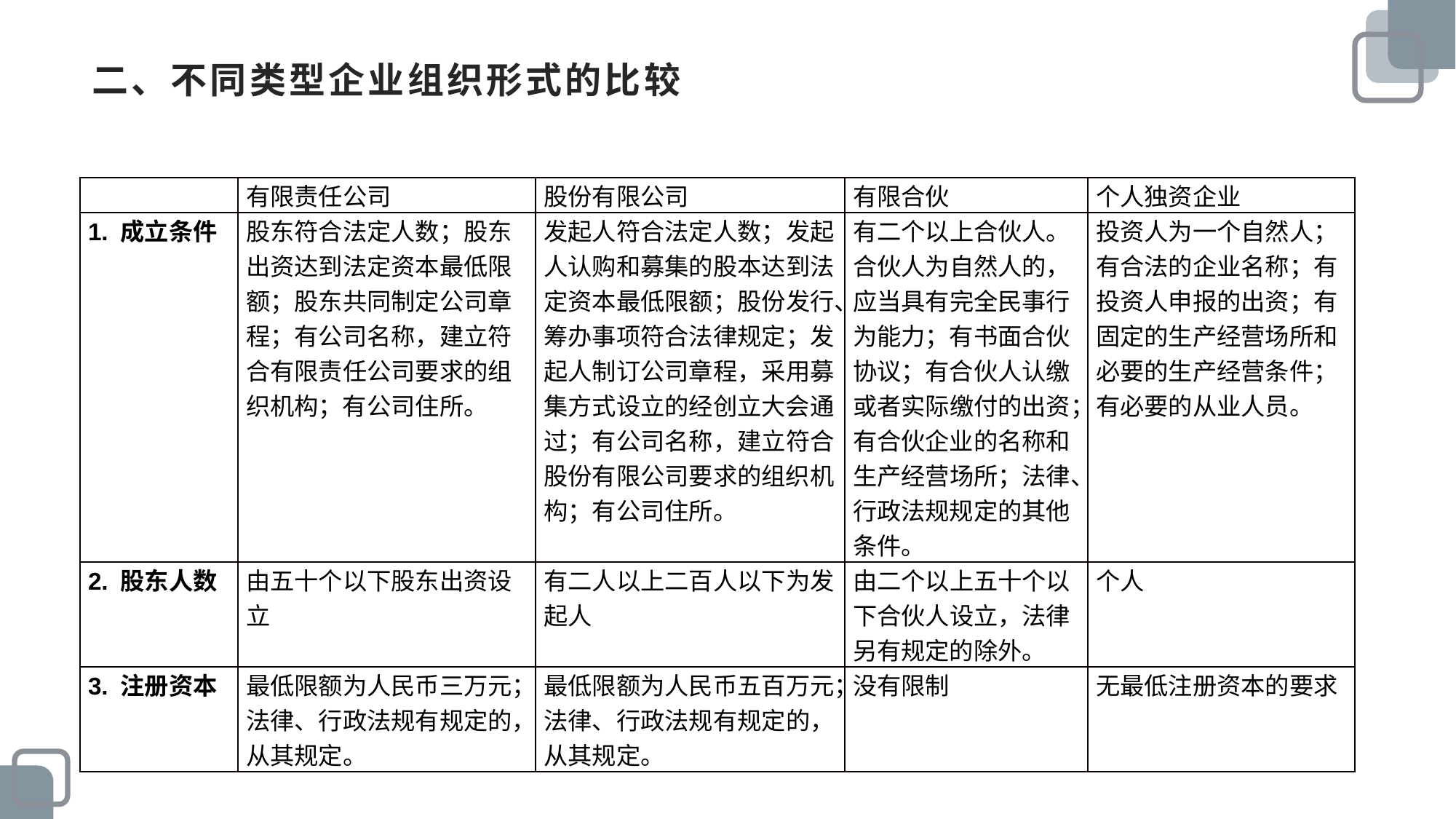

# 二、不同类型企业组织形式的比较
|  | 有限责任公司 | 股份有限公司 | 有限合伙 | 个人独资企业 |
| --- | --- | --- | --- | --- |
| 1. 成立条件 | 股东符合法定人数；股东出资达到法定资本最低限额；股东共同制定公司章程；有公司名称，建立符合有限责任公司要求的组织机构；有公司住所。 | 发起人符合法定人数；发起人认购和募集的股本达到法定资本最低限额；股份发行、筹办事项符合法律规定；发起人制订公司章程，采用募集方式设立的经创立大会通过；有公司名称，建立符合股份有限公司要求的组织机构；有公司住所。 | 有二个以上合伙人。合伙人为自然人的，应当具有完全民事行为能力；有书面合伙协议；有合伙人认缴或者实际缴付的出资；有合伙企业的名称和生产经营场所；法律、行政法规规定的其他条件。 | 投资人为一个自然人；有合法的企业名称；有投资人申报的出资；有固定的生产经营场所和必要的生产经营条件；有必要的从业人员。 |
| 2. 股东人数 | 由五十个以下股东出资设立 | 有二人以上二百人以下为发起人 | 由二个以上五十个以下合伙人设立，法律另有规定的除外。 | 个人 |
| 3. 注册资本 | 最低限额为人民币三万元；法律、行政法规有规定的，从其规定。 | 最低限额为人民币五百万元；法律、行政法规有规定的，从其规定。 | 没有限制 | 无最低注册资本的要求 |